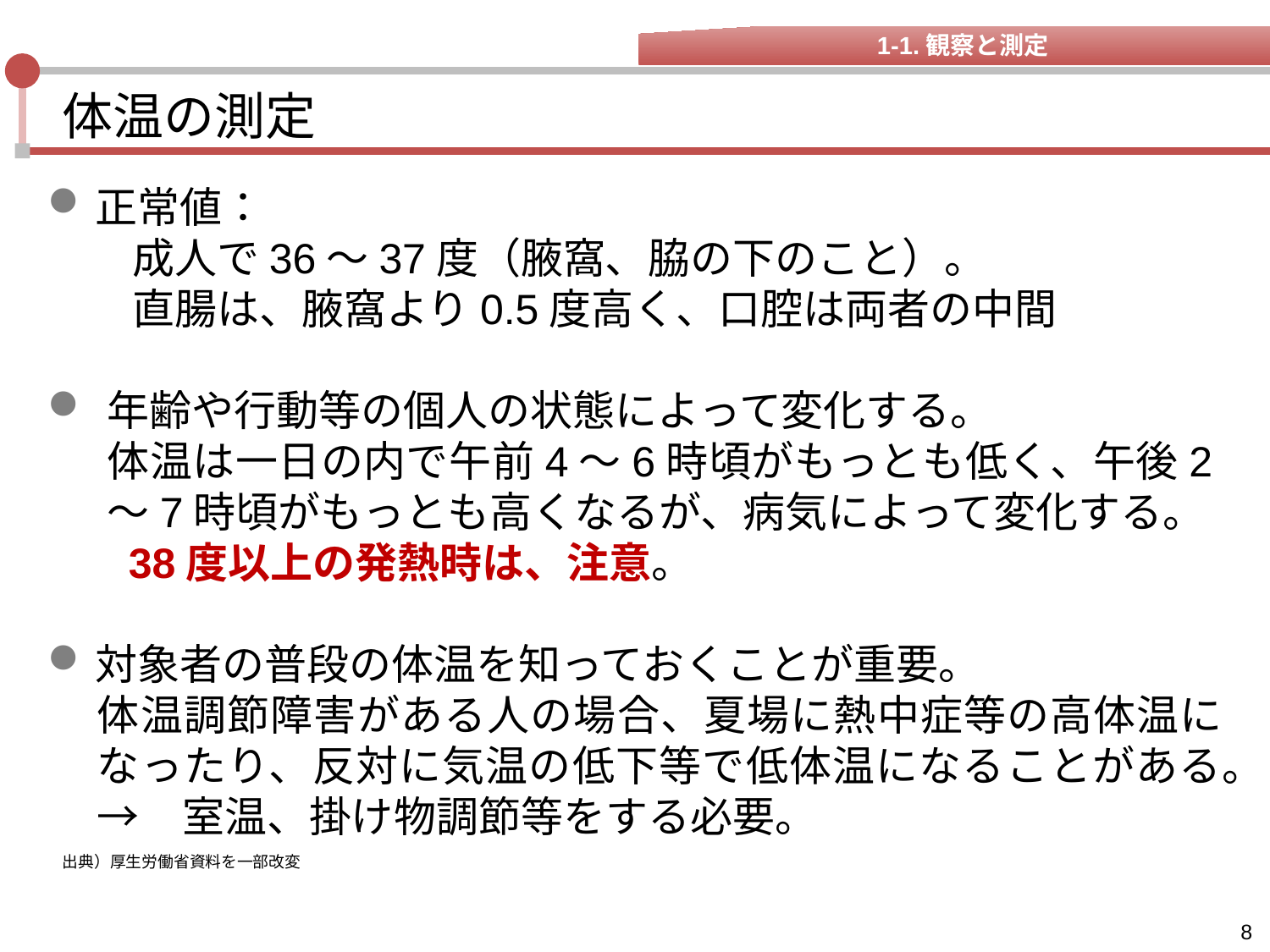

1-1.観察と測定
# 体温の測定
正常値：
　　成人で36～37度（腋窩、脇の下のこと）。
　　直腸は、腋窩より0.5度高く、口腔は両者の中間

年齢や行動等の個人の状態によって変化する。
体温は一日の内で午前4～6時頃がもっとも低く、午後2～7時頃がもっとも高くなるが、病気によって変化する。
　   38度以上の発熱時は、注意。

対象者の普段の体温を知っておくことが重要。
体温調節障害がある人の場合、夏場に熱中症等の高体温になったり、反対に気温の低下等で低体温になることがある。→　室温、掛け物調節等をする必要。
出典）厚生労働省資料を一部改変
8